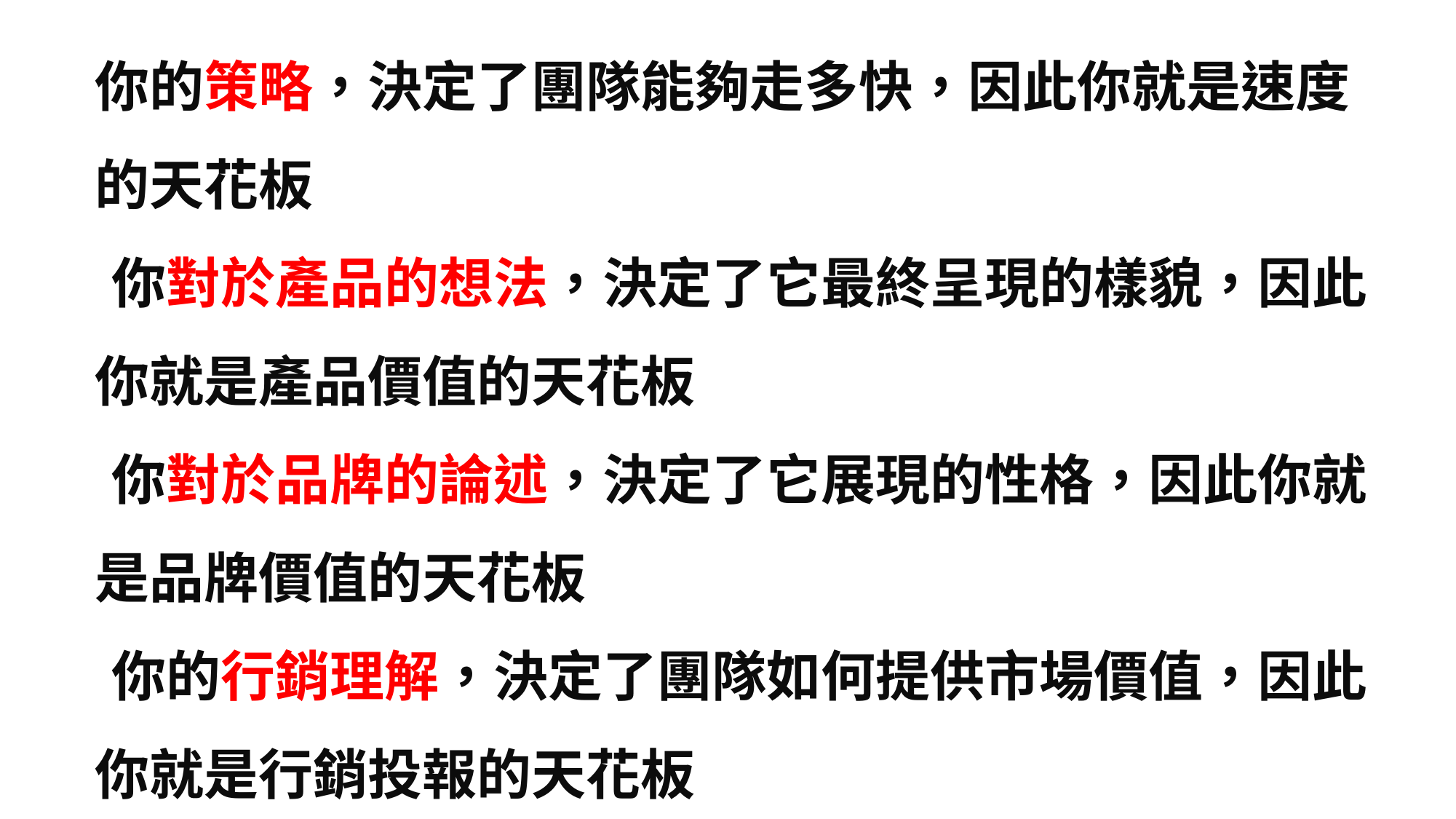

你的策略，決定了團隊能夠走多快，因此你就是速度的天花板
	你對於產品的想法，決定了它最終呈現的樣貌，因此你就是產品價值的天花板
	你對於品牌的論述，決定了它展現的性格，因此你就是品牌價值的天花板
	你的行銷理解，決定了團隊如何提供市場價值，因此你就是行銷投報的天花板